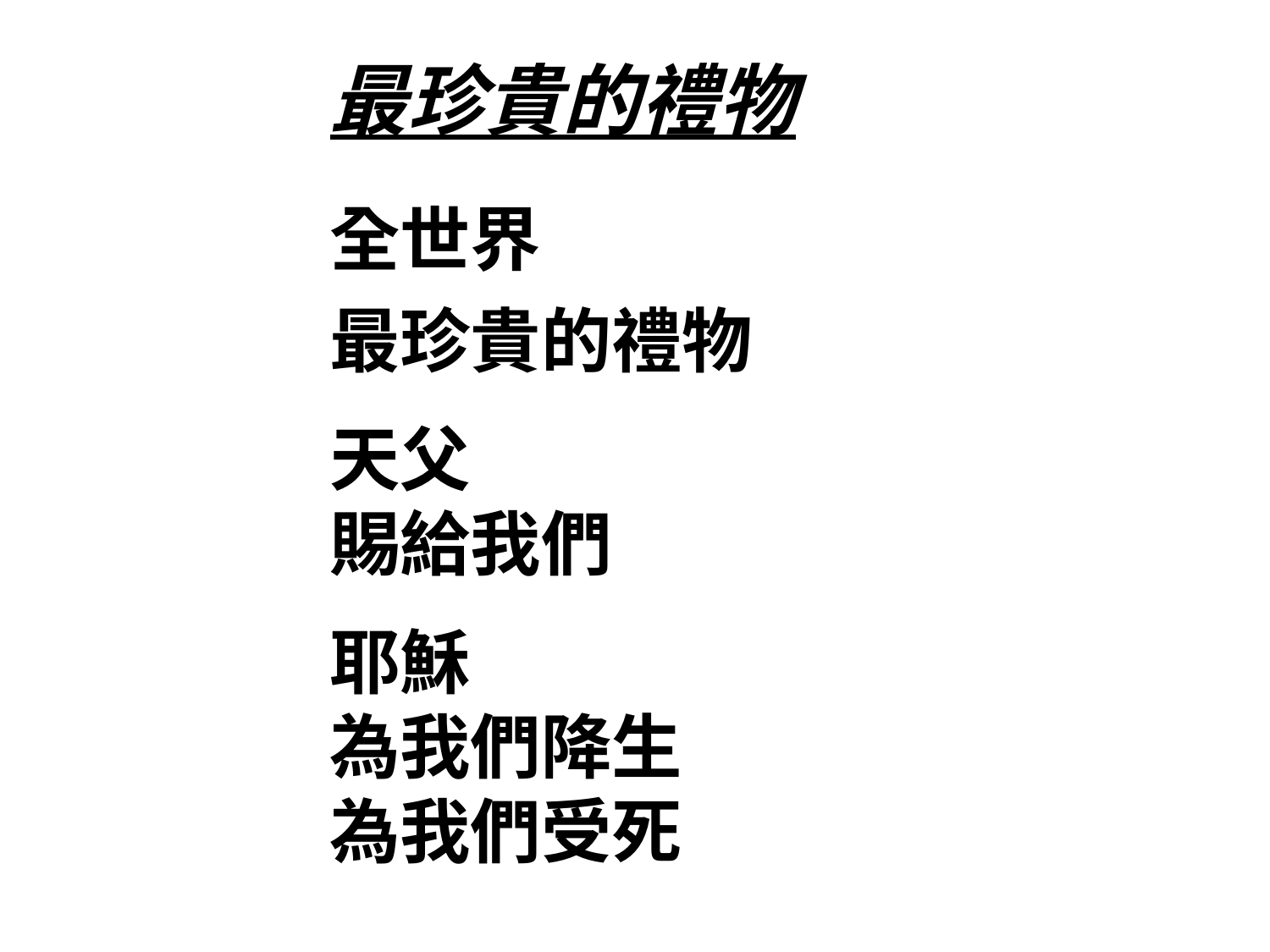

最珍貴的禮物

全世界

最珍貴的禮物

天父
賜給我們

耶穌
為我們降生
為我們受死